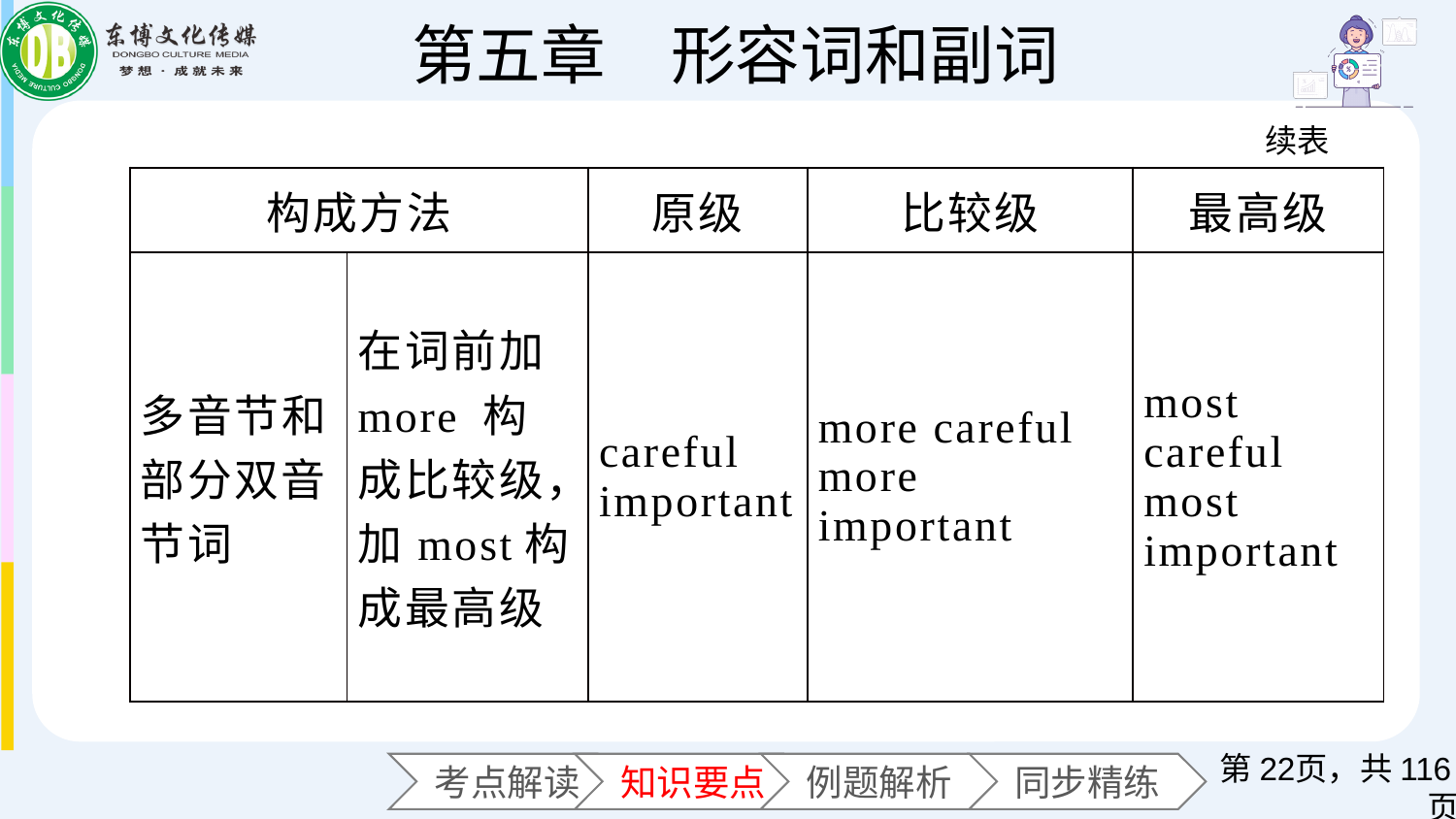

续表
| 构成方法 |  | 原级 | 比较级 | 最高级 |
| --- | --- | --- | --- | --- |
| 多音节和部分双音节词 | 在词前加more 构成比较级，加most构成最高级 | careful important | more careful more important | most careful most important |
第22页，共116页